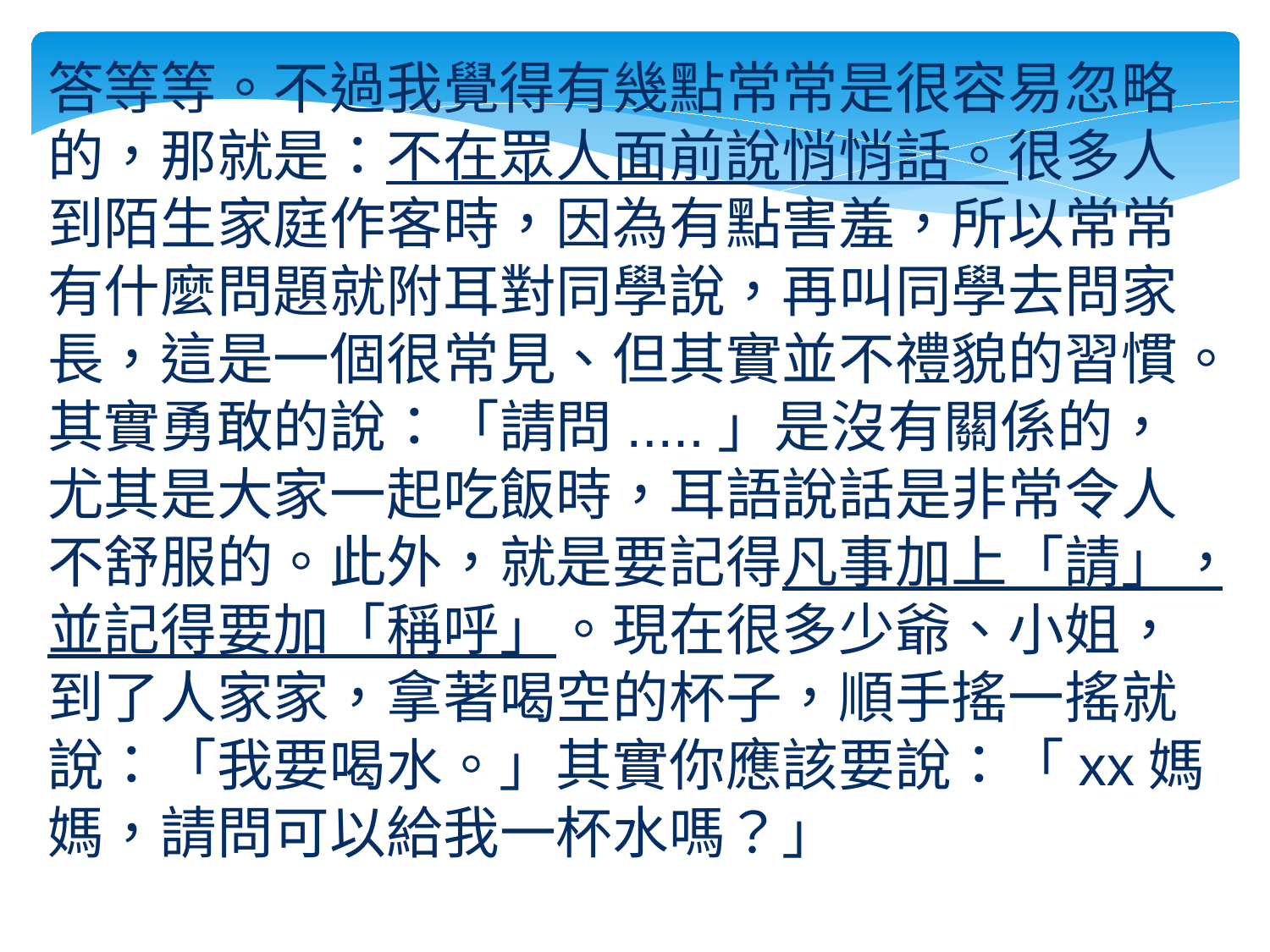

答等等。不過我覺得有幾點常常是很容易忽略的，那就是：不在眾人面前說悄悄話。很多人到陌生家庭作客時，因為有點害羞，所以常常有什麼問題就附耳對同學說，再叫同學去問家長，這是一個很常見、但其實並不禮貌的習慣。其實勇敢的說：「請問.....」是沒有關係的，尤其是大家一起吃飯時，耳語說話是非常令人不舒服的。此外，就是要記得凡事加上「請」，並記得要加「稱呼」。現在很多少爺、小姐，到了人家家，拿著喝空的杯子，順手搖一搖就說：「我要喝水。」其實你應該要說：「xx媽媽，請問可以給我一杯水嗎？」